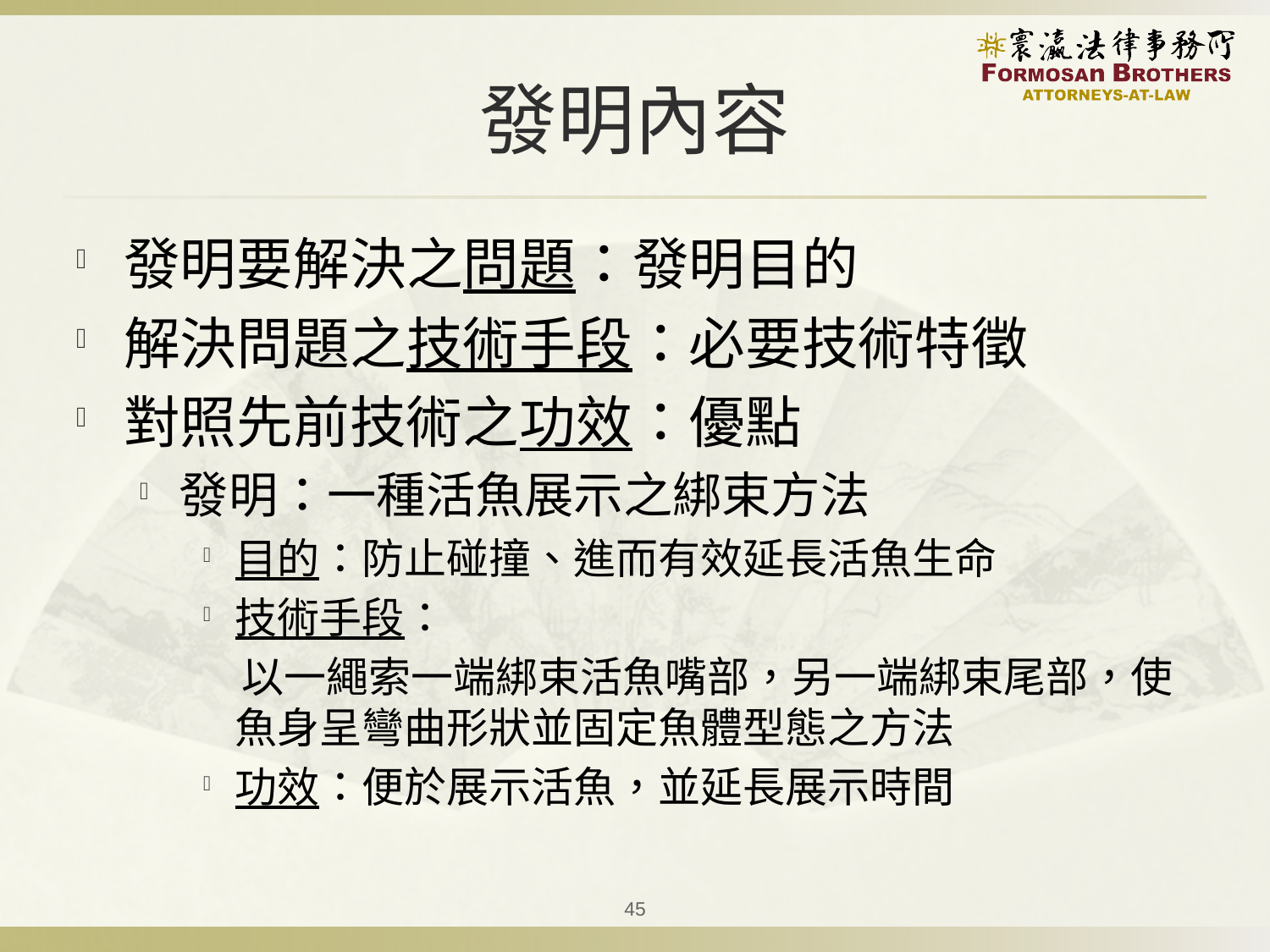

# 發明內容
發明要解決之問題：發明目的
解決問題之技術手段：必要技術特徵
對照先前技術之功效：優點
發明：一種活魚展示之綁束方法
目的：防止碰撞、進而有效延長活魚生命
技術手段：
   以一繩索一端綁束活魚嘴部，另一端綁束尾部，使魚身呈彎曲形狀並固定魚體型態之方法
功效：便於展示活魚，並延長展示時間

45